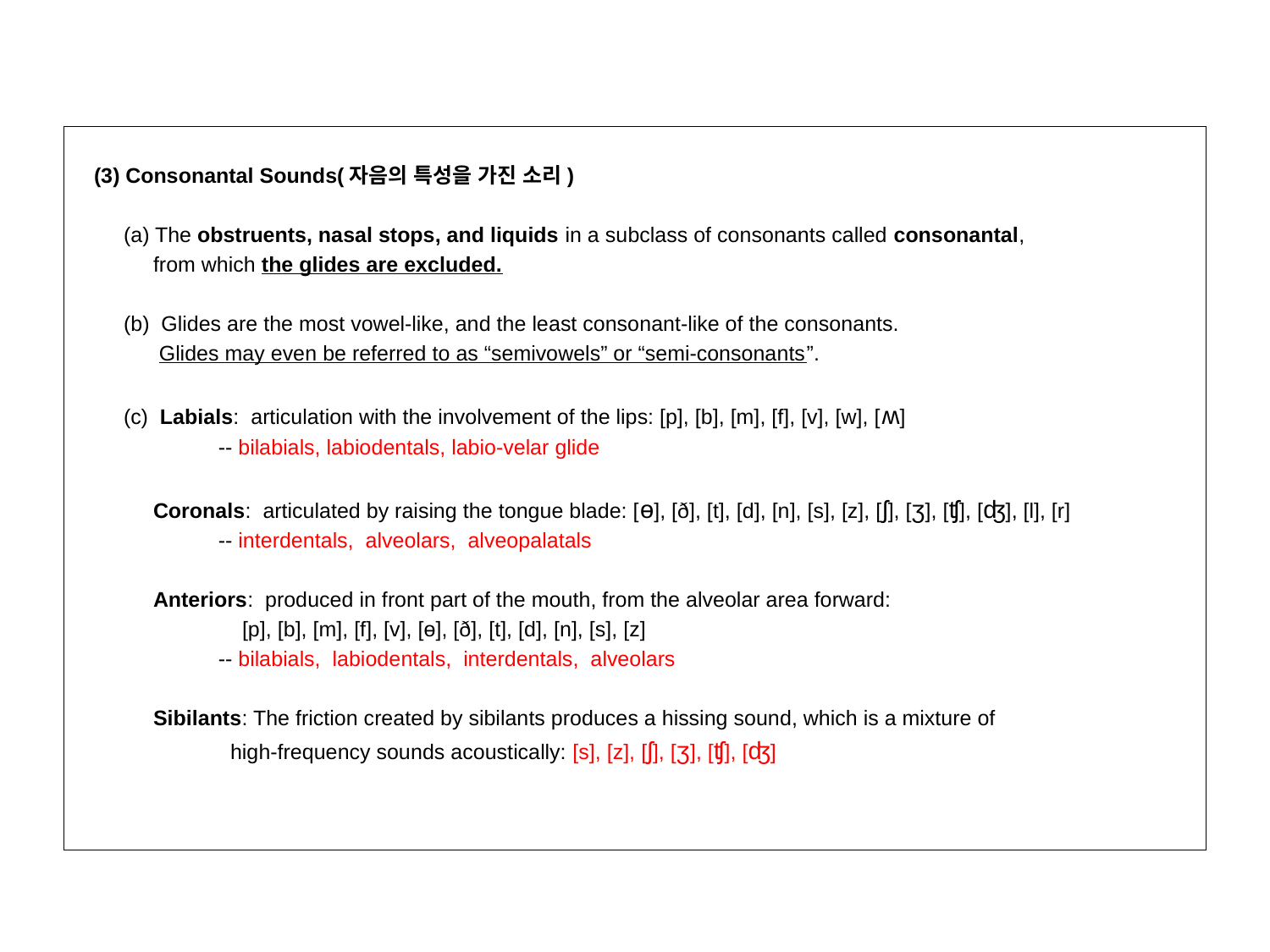

(3) Consonantal Sounds(자음의 특성을 가진 소리)

        (a) The obstruents, nasal stops, and liquids in a subclass of consonants called consonantal,
             from which the glides are excluded.

        (b)  Glides are the most vowel-like, and the least consonant-like of the consonants.
              Glides may even be referred to as “semivowels” or “semi-consonants”.

        (c)  Labials:  articulation with the involvement of the lips: [p], [b], [m], [f], [v], [w], [ʍ]
                        -- bilabials, labiodentals, labio-velar glide

             Coronals:  articulated by raising the tongue blade: [ɵ], [ð], [t], [d], [n], [s], [z], [ʃ], [ʒ], [ʧ], [ʤ], [l], [r]
                        -- interdentals,  alveolars,  alveopalatals

             Anteriors:  produced in front part of the mouth, from the alveolar area forward:
                            [p], [b], [m], [f], [v], [ɵ], [ð], [t], [d], [n], [s], [z]
                        -- bilabials,  labiodentals,  interdentals,  alveolars

             Sibilants: The friction created by sibilants produces a hissing sound, which is a mixture of
                          high-frequency sounds acoustically: [s], [z], [ʃ], [ʒ], [ʧ], [ʤ]